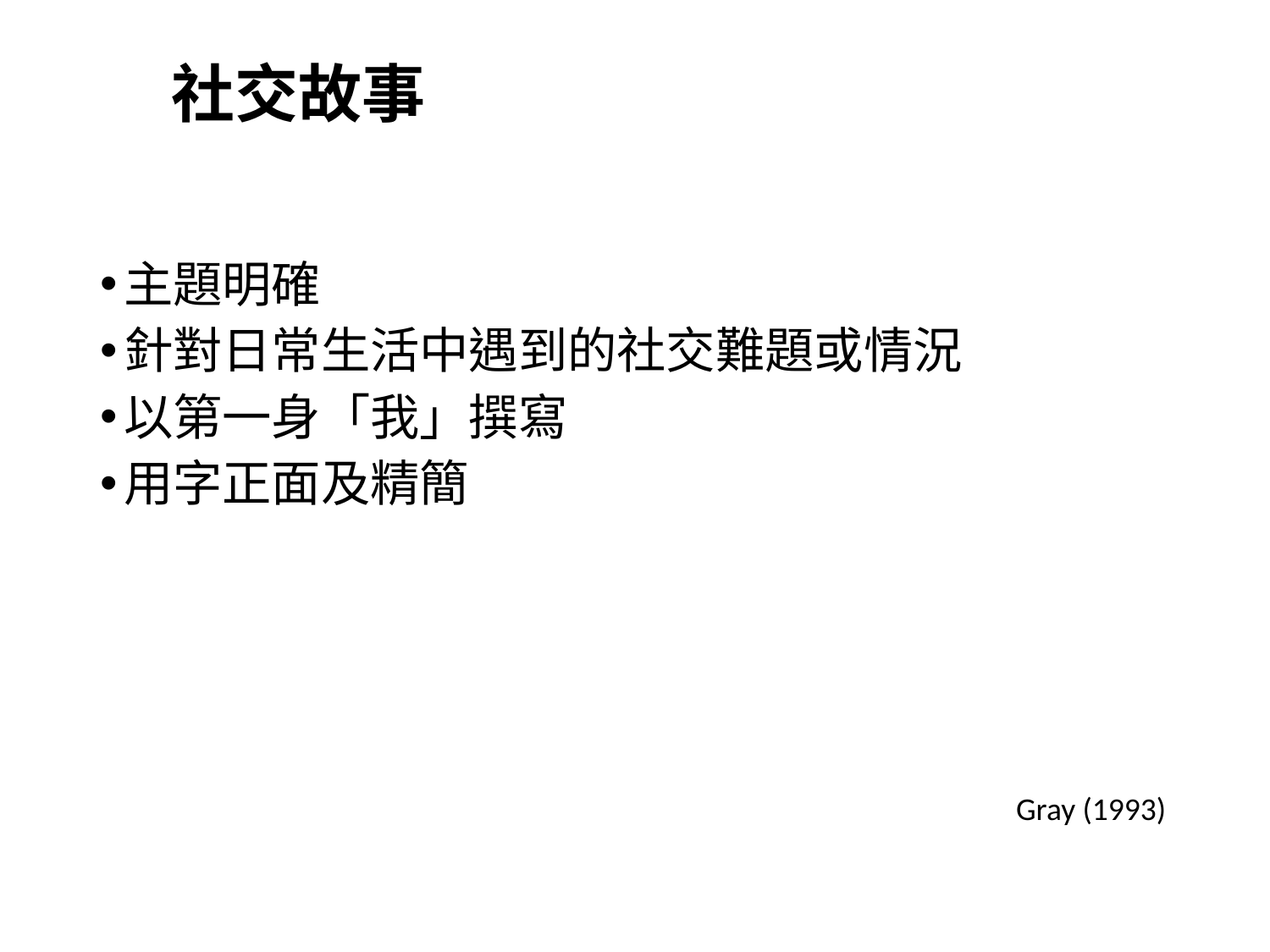

# 社交故事
主題明確
針對日常生活中遇到的社交難題或情況
以第一身「我」撰寫
用字正面及精簡
Gray (1993)